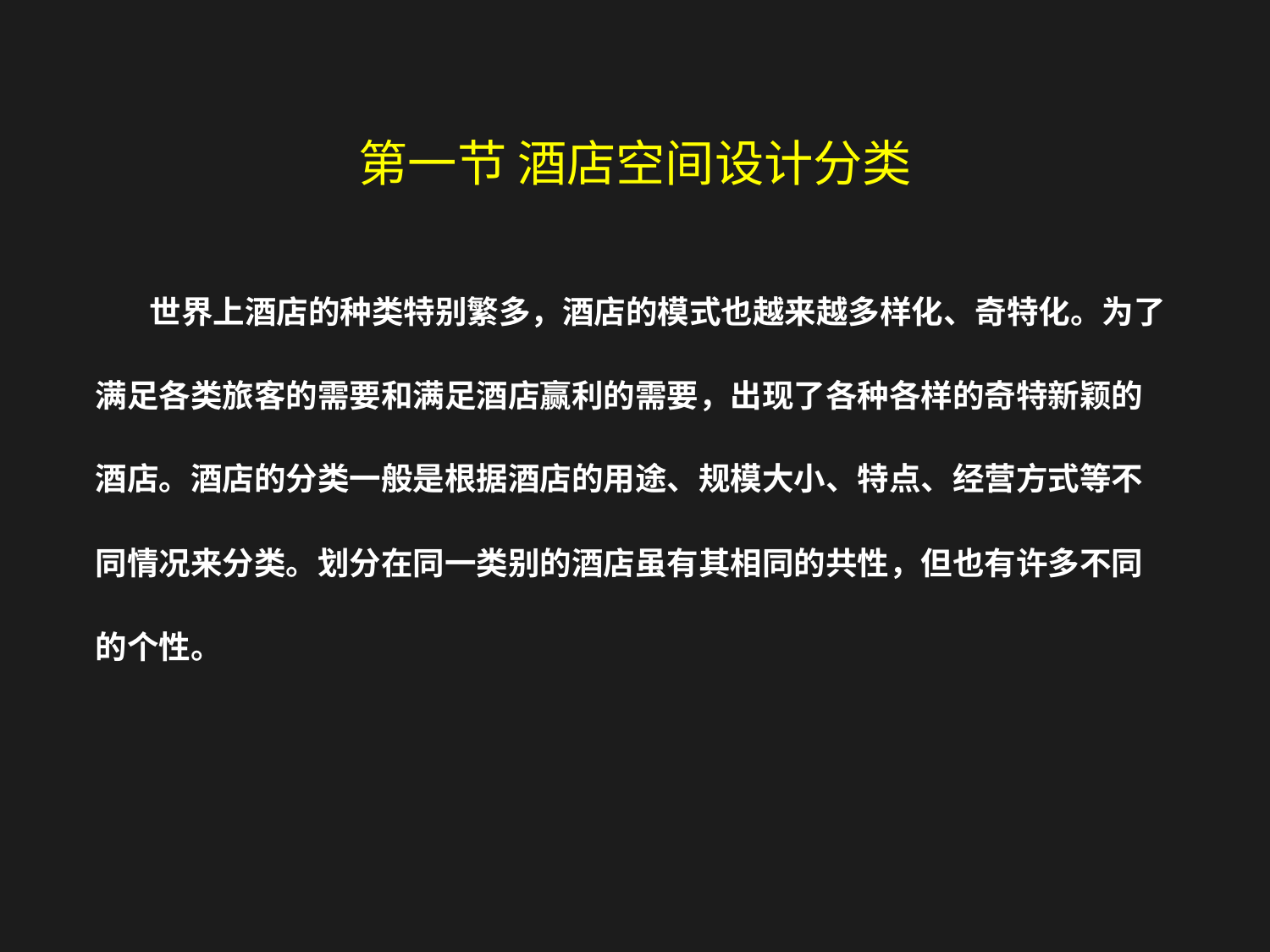

第一节 酒店空间设计分类
  世界上酒店的种类特别繁多，酒店的模式也越来越多样化、奇特化。为了满足各类旅客的需要和满足酒店赢利的需要，出现了各种各样的奇特新颖的酒店。酒店的分类一般是根据酒店的用途、规模大小、特点、经营方式等不同情况来分类。划分在同一类别的酒店虽有其相同的共性，但也有许多不同的个性。